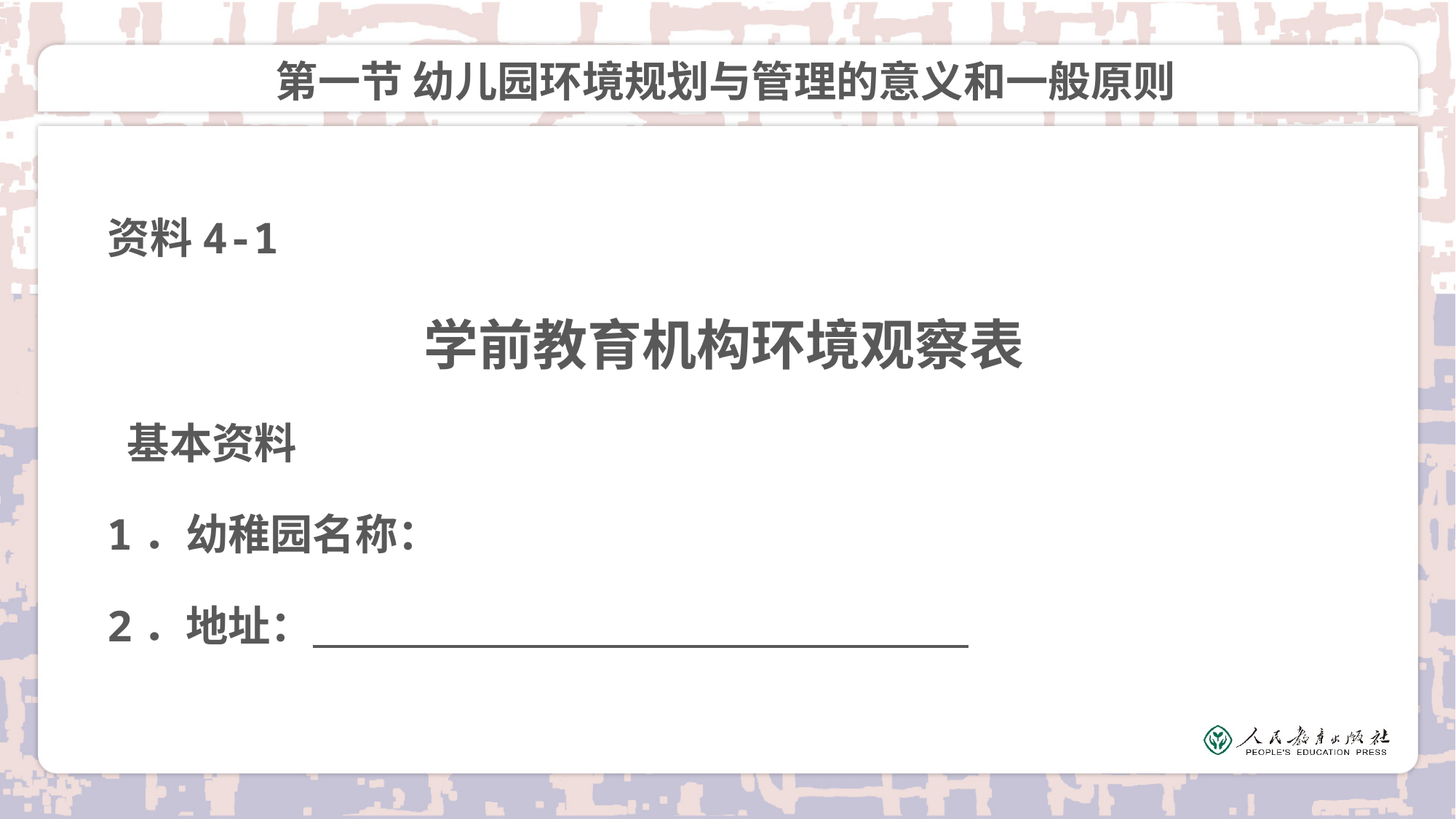

# 第一节 幼儿园环境规划与管理的意义和一般原则
资料4-1
学前教育机构环境观察表
 基本资料
1．幼稚园名称：
2．地址：